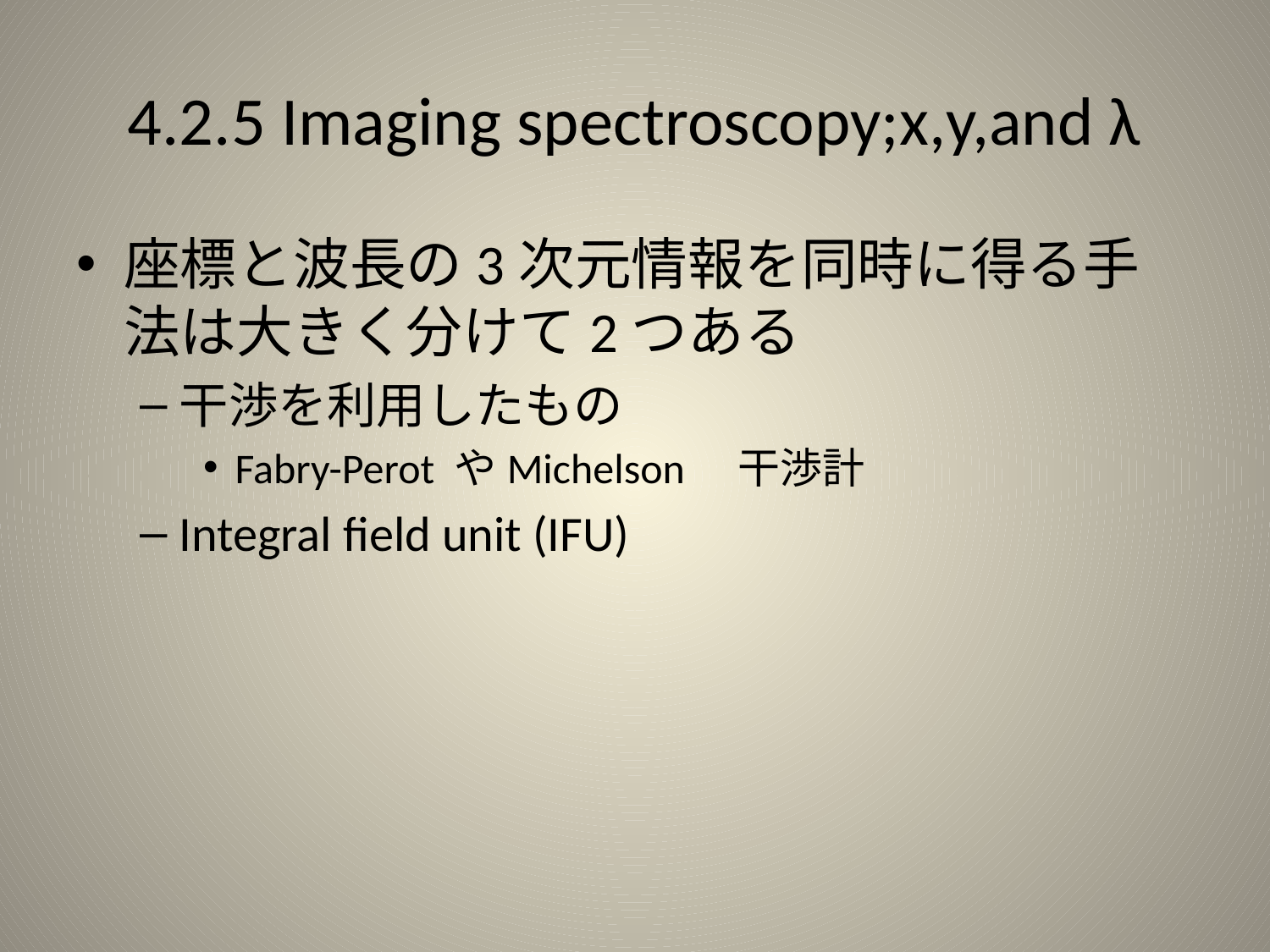

# 4.2.5 Imaging spectroscopy;x,y,and λ
座標と波長の3次元情報を同時に得る手法は大きく分けて2つある
干渉を利用したもの
Fabry-Perot やMichelson　干渉計
Integral field unit (IFU)